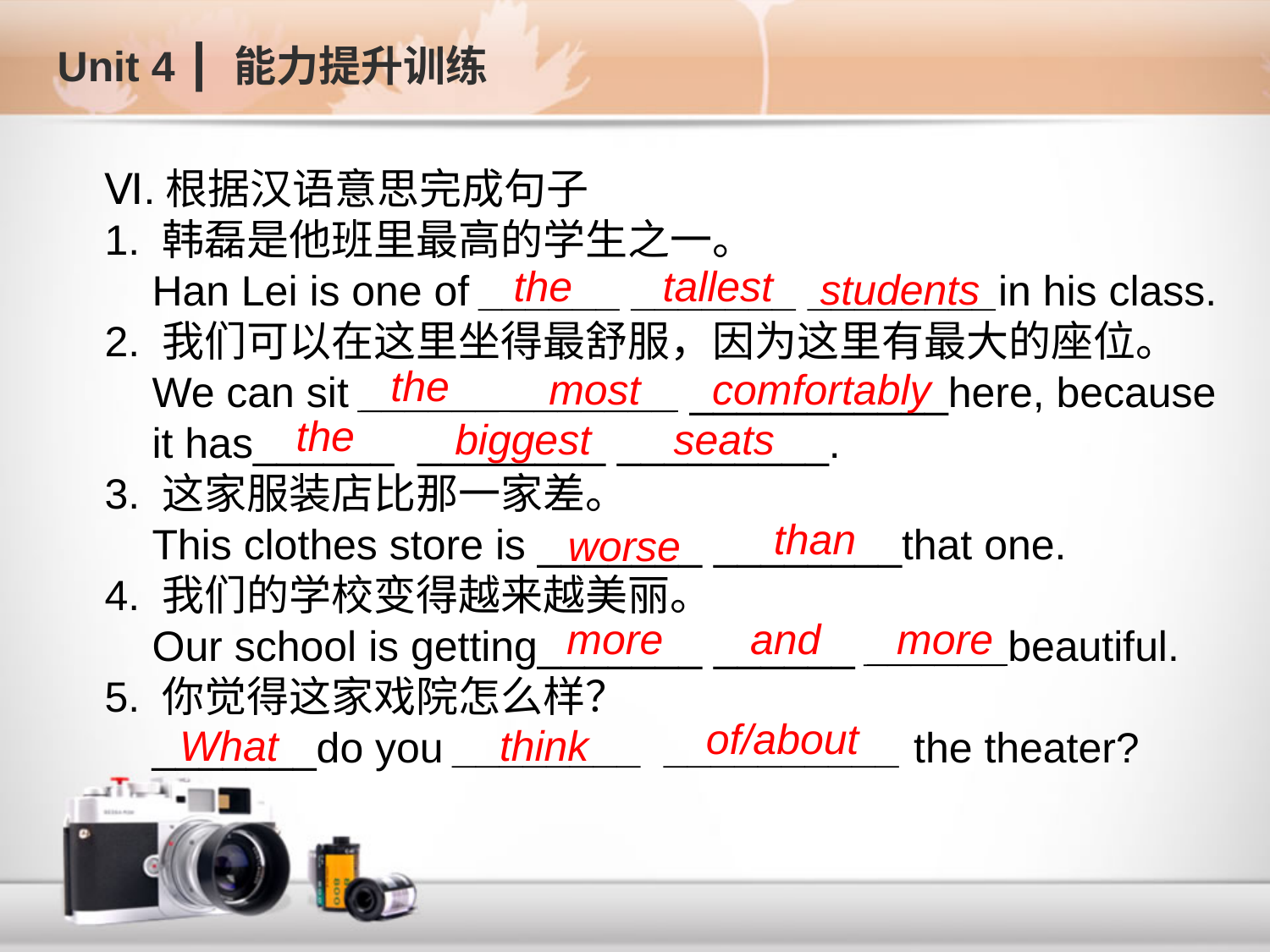

Unit 4 ┃ 能力提升训练

Ⅵ.根据汉语意思完成句子
1. 韩磊是他班里最高的学生之一。
    Han Lei is one of ______ _______ ________in his class.
2. 我们可以在这里坐得最舒服，因为这里有最大的座位。
    We can sit ______ _______ ___________here, because
    it has______  ________ _________.
3. 这家服装店比那一家差。
    This clothes store is _______ ________that one.
4. 我们的学校变得越来越美丽。
    Our school is getting_______ ______ ______beautiful.
5. 你觉得这家戏院怎么样？
    _______do you ________  __________ the theater?

the
tallest
　students
the
　most
　comfortably
　the
　biggest
　seats
　than
　worse
　more
　and
　more
　of/about
　 What
　think